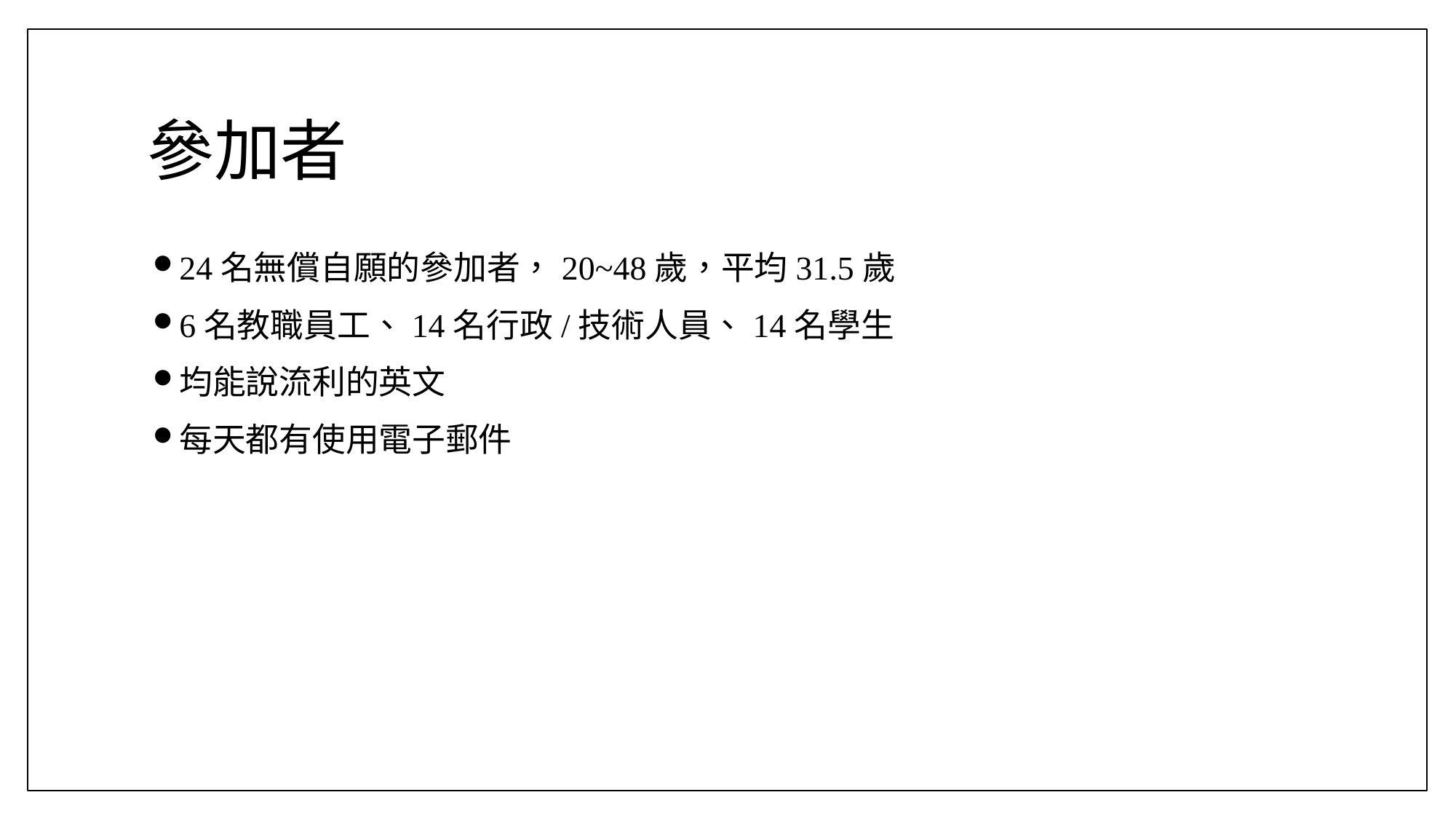

# 參加者
24名無償自願的參加者，20~48歲，平均31.5歲
6名教職員工、14名行政/技術人員、14名學生
均能說流利的英文
每天都有使用電子郵件